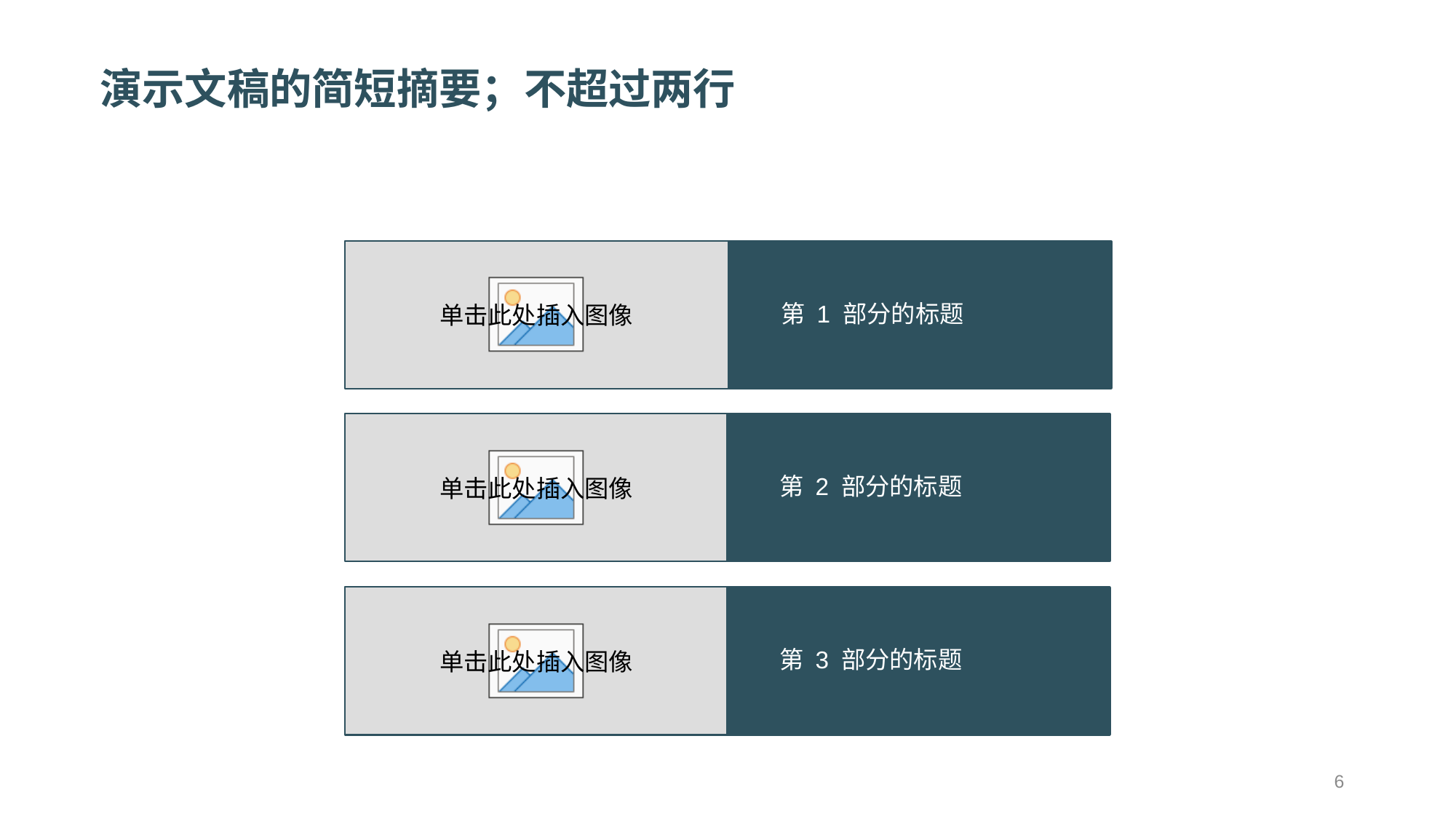

# 演示文稿的简短摘要；不超过两行

第 1 部分的标题

第 2 部分的标题

第 3 部分的标题
6